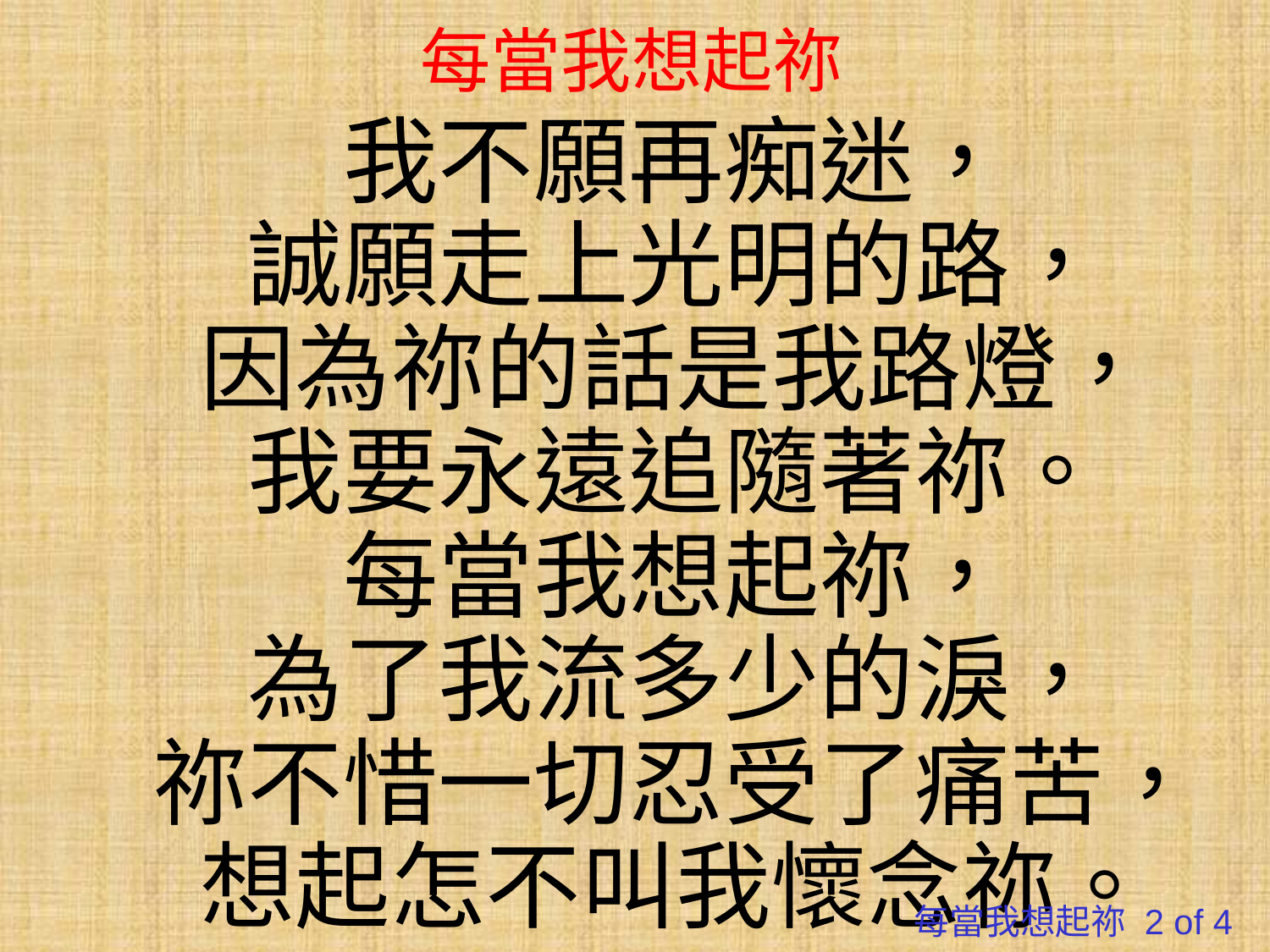

# 每當我想起祢
我不願再痴迷，
誠願走上光明的路，
因為祢的話是我路燈，
我要永遠追隨著祢。
每當我想起祢，
為了我流多少的淚，
祢不惜一切忍受了痛苦，
想起怎不叫我懷念祢。
每當我想起祢 2 of 4